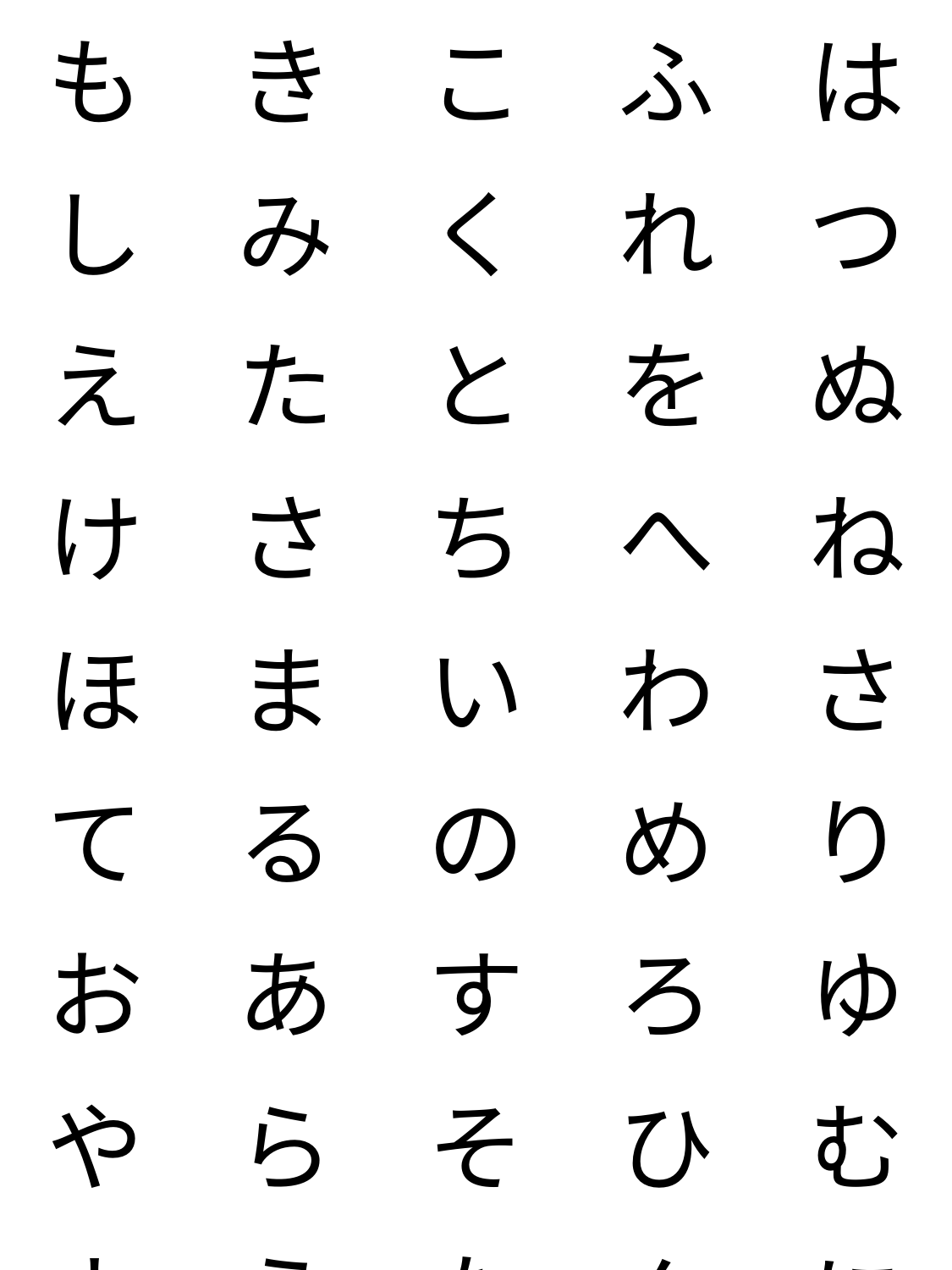

| も | き | こ | ふ | は |
| --- | --- | --- | --- | --- |
| し | み | く | れ | つ |
| え | た | と | を | ぬ |
| け | さ | ち | へ | ね |
| ほ | ま | い | わ | さ |
| て | る | の | め | り |
| お | あ | す | ろ | ゆ |
| や | ら | そ | ひ | む |
| よ | う | な | ん | に |